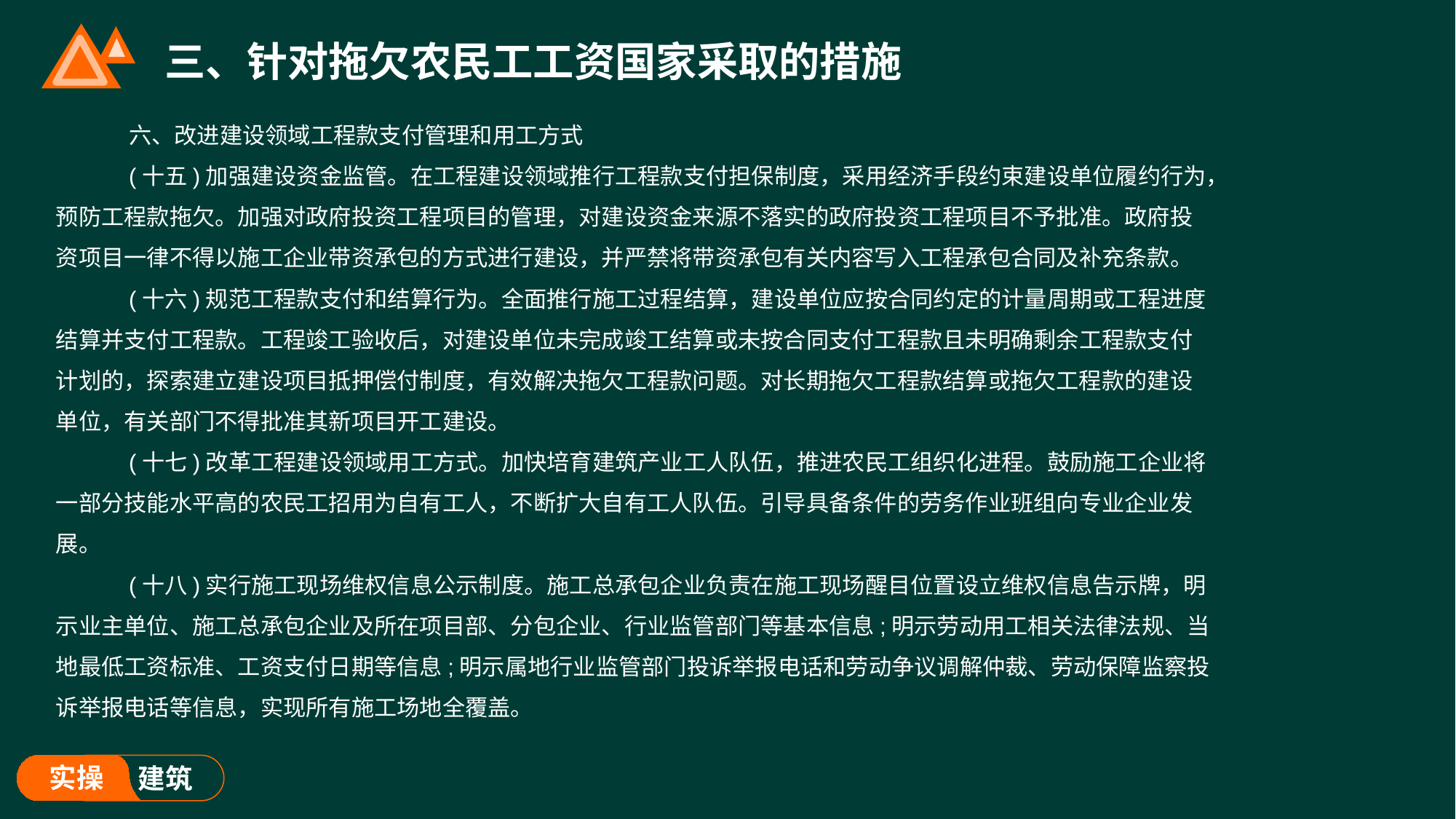

# 三、针对拖欠农民工工资国家采取的措施
六、改进建设领域工程款支付管理和用工方式
(十五)加强建设资金监管。在工程建设领域推行工程款支付担保制度，采用经济手段约束建设单位履约行为，预防工程款拖欠。加强对政府投资工程项目的管理，对建设资金来源不落实的政府投资工程项目不予批准。政府投资项目一律不得以施工企业带资承包的方式进行建设，并严禁将带资承包有关内容写入工程承包合同及补充条款。
(十六)规范工程款支付和结算行为。全面推行施工过程结算，建设单位应按合同约定的计量周期或工程进度结算并支付工程款。工程竣工验收后，对建设单位未完成竣工结算或未按合同支付工程款且未明确剩余工程款支付计划的，探索建立建设项目抵押偿付制度，有效解决拖欠工程款问题。对长期拖欠工程款结算或拖欠工程款的建设单位，有关部门不得批准其新项目开工建设。
(十七)改革工程建设领域用工方式。加快培育建筑产业工人队伍，推进农民工组织化进程。鼓励施工企业将一部分技能水平高的农民工招用为自有工人，不断扩大自有工人队伍。引导具备条件的劳务作业班组向专业企业发展。
(十八)实行施工现场维权信息公示制度。施工总承包企业负责在施工现场醒目位置设立维权信息告示牌，明示业主单位、施工总承包企业及所在项目部、分包企业、行业监管部门等基本信息;明示劳动用工相关法律法规、当地最低工资标准、工资支付日期等信息;明示属地行业监管部门投诉举报电话和劳动争议调解仲裁、劳动保障监察投诉举报电话等信息，实现所有施工场地全覆盖。